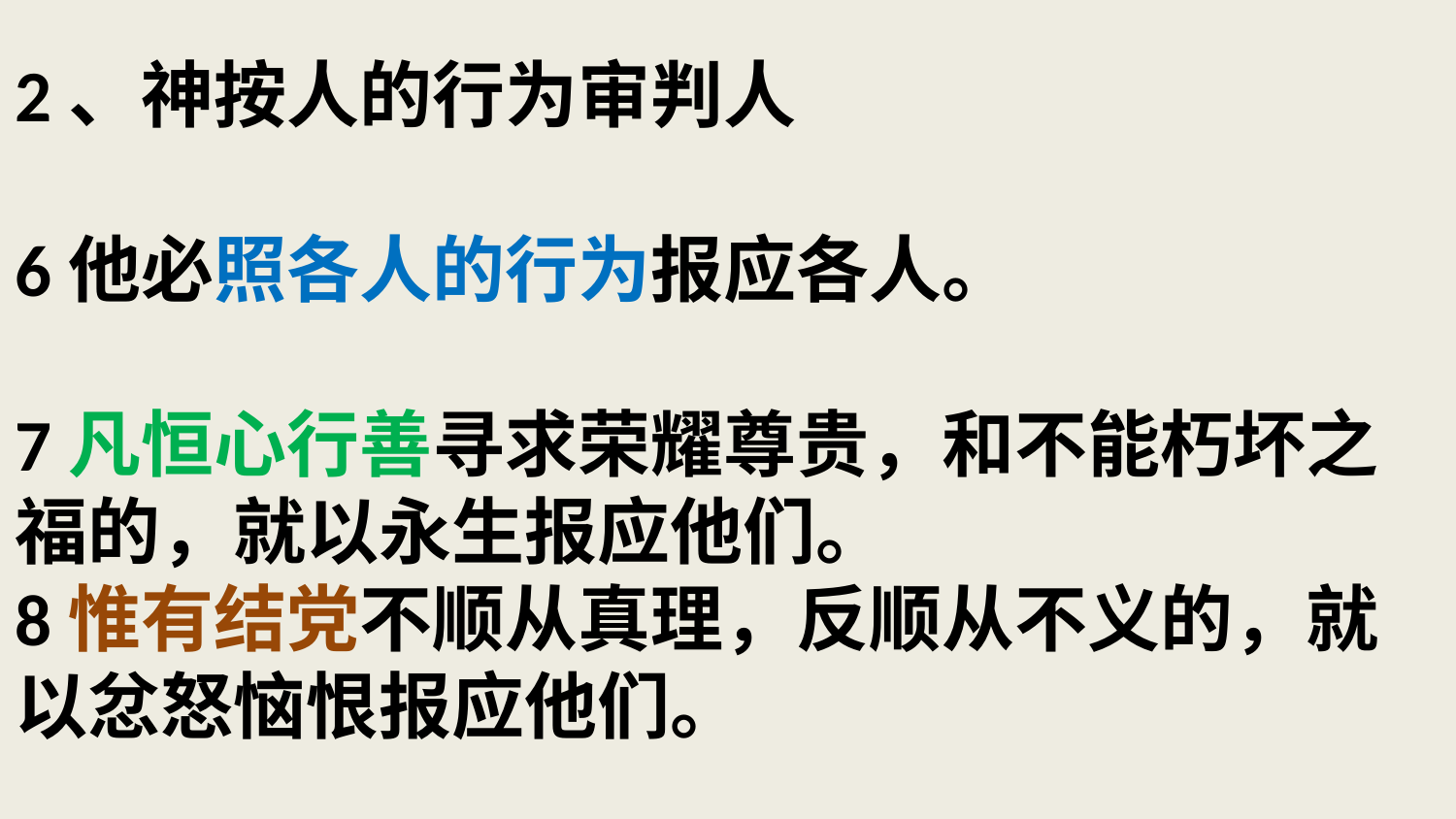

# 2、神按人的行为审判人 6他必照各人的行为报应各人。 7凡恒心行善寻求荣耀尊贵，和不能朽坏之福的，就以永生报应他们。 8惟有结党不顺从真理，反顺从不义的，就以忿怒恼恨报应他们。